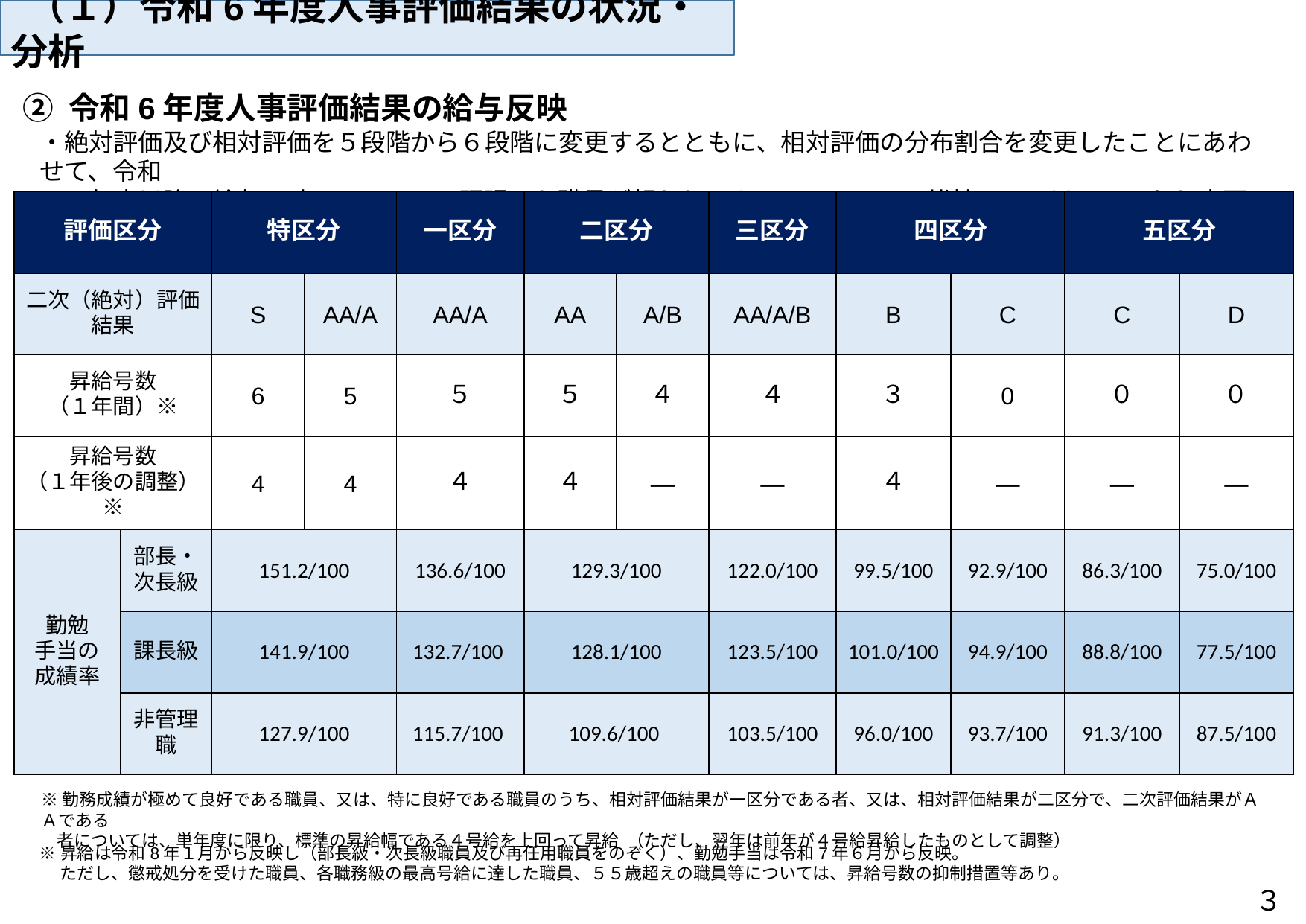

（１）令和6年度人事評価結果の状況・分析
② 令和6年度人事評価結果の給与反映
・絶対評価及び相対評価を５段階から６段階に変更するとともに、相対評価の分布割合を変更したことにあわせて、令和
　７年度以降の給与反映については、頑張った職員が報われるよう、メリハリは維持しつつ以下のとおり変更している。
| 評価区分 |  | 特区分 |  | 一区分 | 二区分 |  | 三区分 | 四区分 |  | 五区分 |  |
| --- | --- | --- | --- | --- | --- | --- | --- | --- | --- | --- | --- |
| 二次（絶対）評価 結果 |  | S | AA/A | AA/A | AA | A/B | AA/A/B | B | C | C | D |
| 昇給号数 （１年間）※ |  | 6 | 5 | ５ | ５ | ４ | ４ | ３ | 0 | ０ | ０ |
| 昇給号数 （１年後の調整）※ |  | 4 | 4 | ４ | ４ | ― | ― | ４ | ― | ― | ― |
| 勤勉 手当の 成績率 | 部長・ 次長級 | 151.2/100 |  | 136.6/100 | 129.3/100 |  | 122.0/100 | 99.5/100 | 92.9/100 | 86.3/100 | 75.0/100 |
|  | 課長級 | 141.9/100 |  | 132.7/100 | 128.1/100 |  | 123.5/100 | 101.0/100 | 94.9/100 | 88.8/100 | 77.5/100 |
|  | 非管理職 | 127.9/100 |  | 115.7/100 | 109.6/100 |  | 103.5/100 | 96.0/100 | 93.7/100 | 91.3/100 | 87.5/100 |
※勤務成績が極めて良好である職員、又は、特に良好である職員のうち、相対評価結果が一区分である者、又は、相対評価結果が二区分で、二次評価結果がＡＡである
   者については、単年度に限り、標準の昇給幅である４号給を上回って昇給  （ただし、翌年は前年が４号給昇給したものとして調整）
※昇給は令和8年１月から反映し（部長級・次長級職員及び再任用職員をのぞく）、勤勉手当は令和7年６月から反映。
　 ただし、懲戒処分を受けた職員、各職務級の最高号給に達した職員、５５歳超えの職員等については、昇給号数の抑制措置等あり。
３